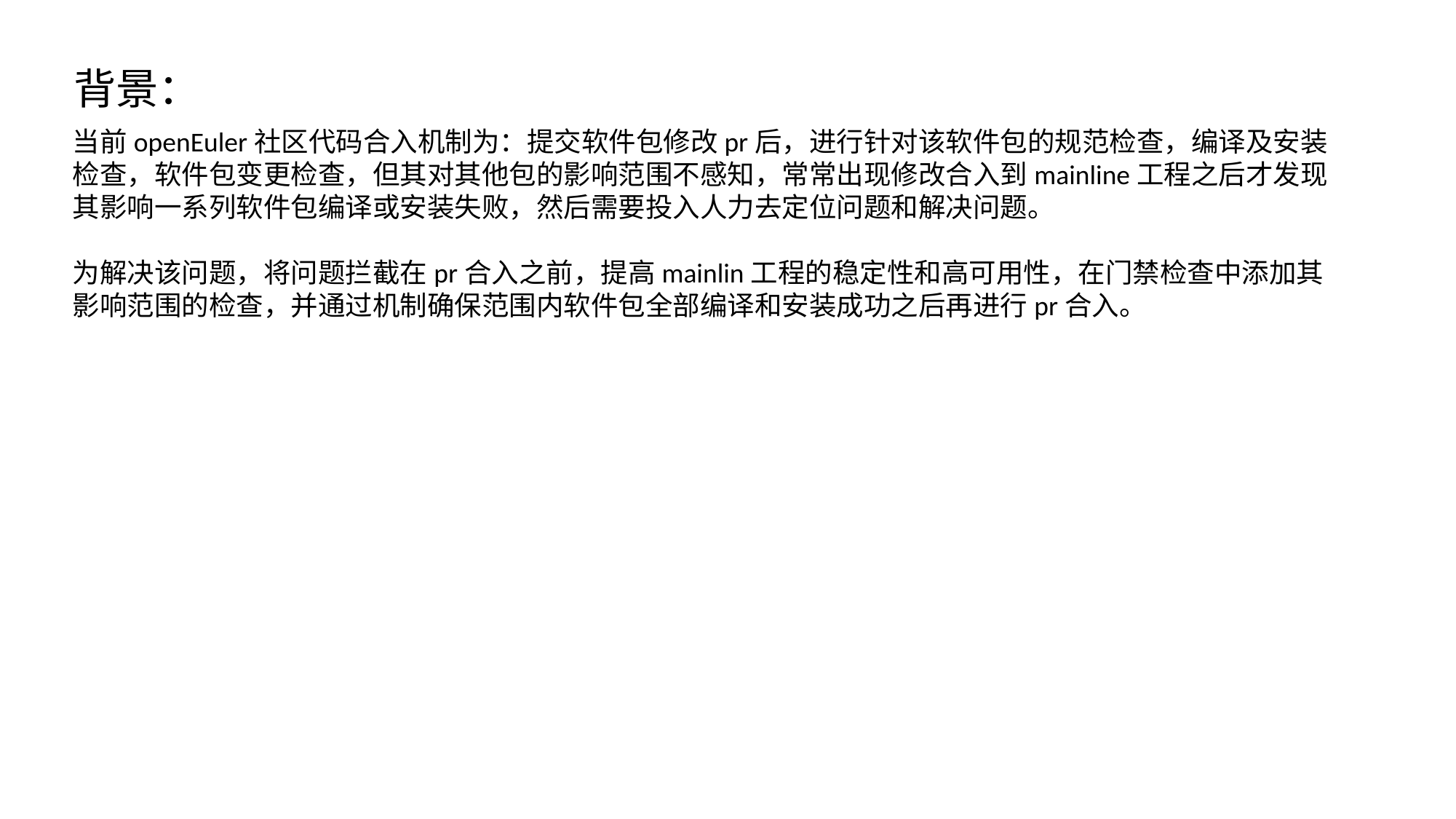

背景：
当前openEuler社区代码合入机制为：提交软件包修改pr后，进行针对该软件包的规范检查，编译及安装检查，软件包变更检查，但其对其他包的影响范围不感知，常常出现修改合入到mainline工程之后才发现其影响一系列软件包编译或安装失败，然后需要投入人力去定位问题和解决问题。

为解决该问题，将问题拦截在pr合入之前，提高mainlin工程的稳定性和高可用性，在门禁检查中添加其影响范围的检查，并通过机制确保范围内软件包全部编译和安装成功之后再进行pr合入。